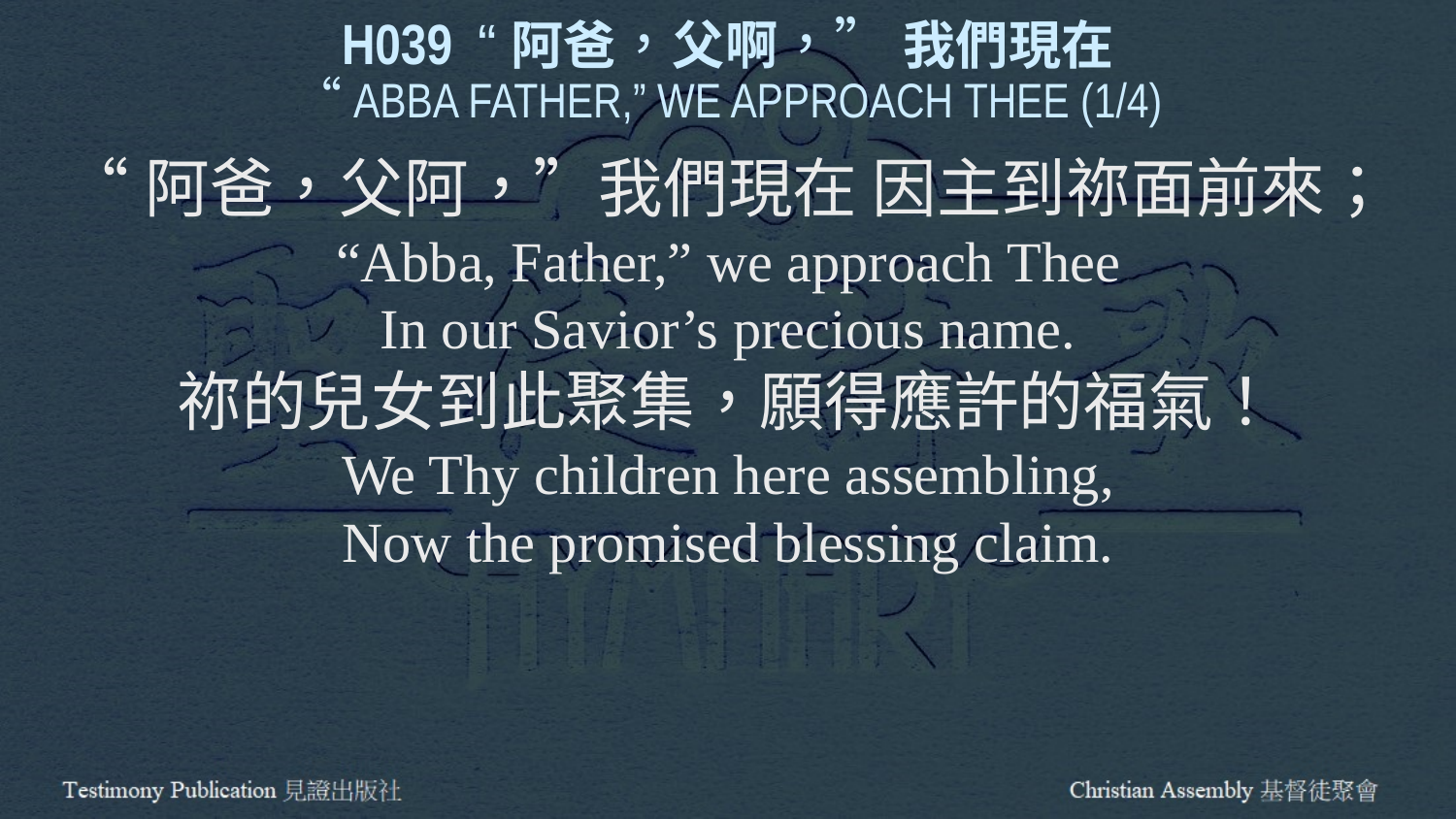

H039  “阿爸，父啊，” 我們現在
“ABBA FATHER,” WE APPROACH THEE (1/4)
“阿爸，父阿，”我們現在 因主到祢面前來；
“Abba, Father,” we approach Thee
In our Savior’s precious name.
祢的兒女到此聚集，願得應許的福氣！
We Thy children here assembling,
Now the promised blessing claim.